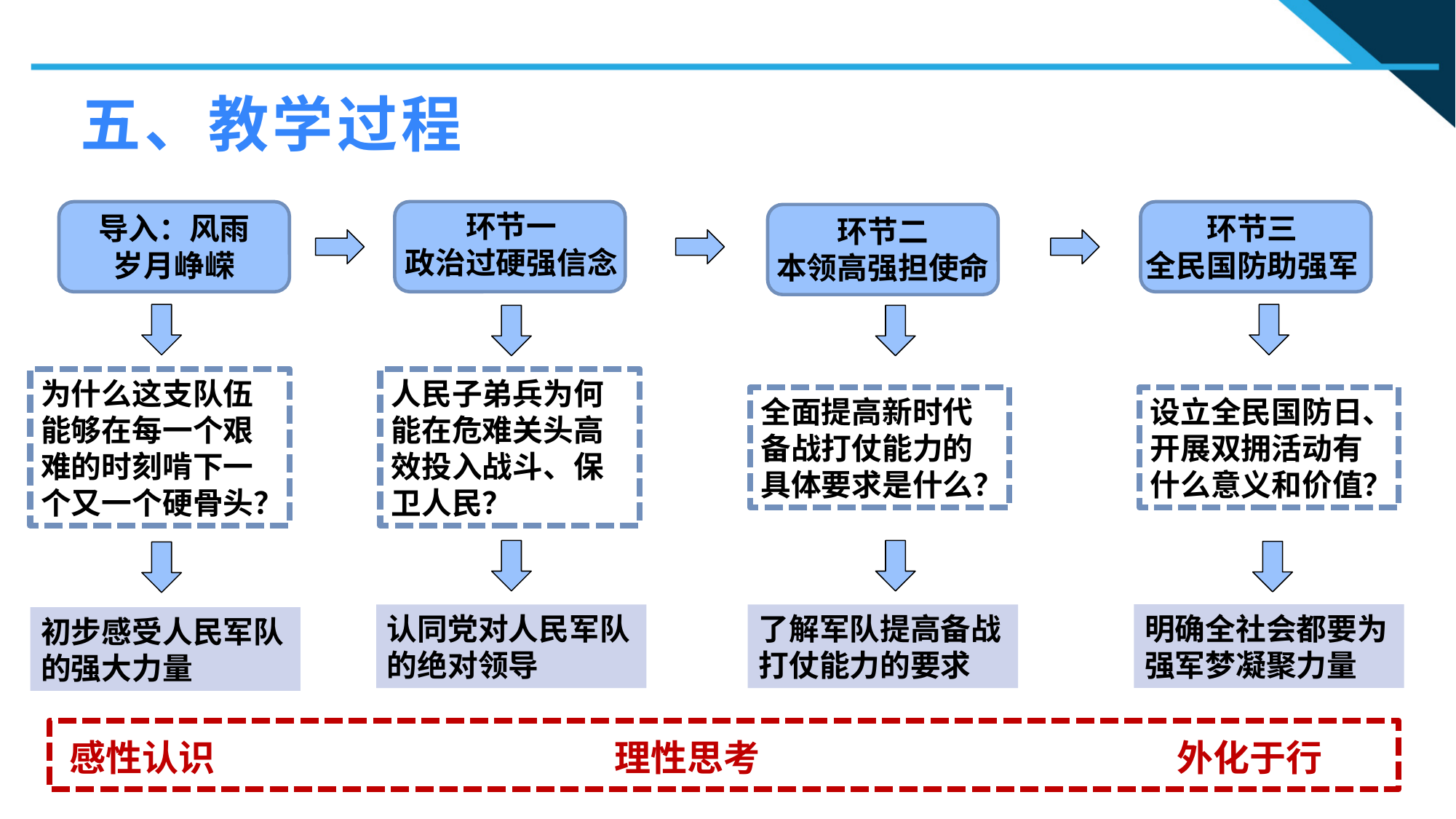

五、教学过程

环节一
政治过硬强信念

导入：风雨岁月峥嵘

环节三
全民国防助强军
环节二
本领高强担使命

为什么这支队伍能够在每一个艰难的时刻啃下一个又一个硬骨头？
人民子弟兵为何能在危难关头高效投入战斗、保卫人民？
全面提高新时代备战打仗能力的具体要求是什么？
设立全民国防日、开展双拥活动有什么意义和价值？

明确全社会都要为强军梦凝聚力量
认同党对人民军队的绝对领导
了解军队提高备战打仗能力的要求
初步感受人民军队的强大力量

感性认识
理性思考
外化于行